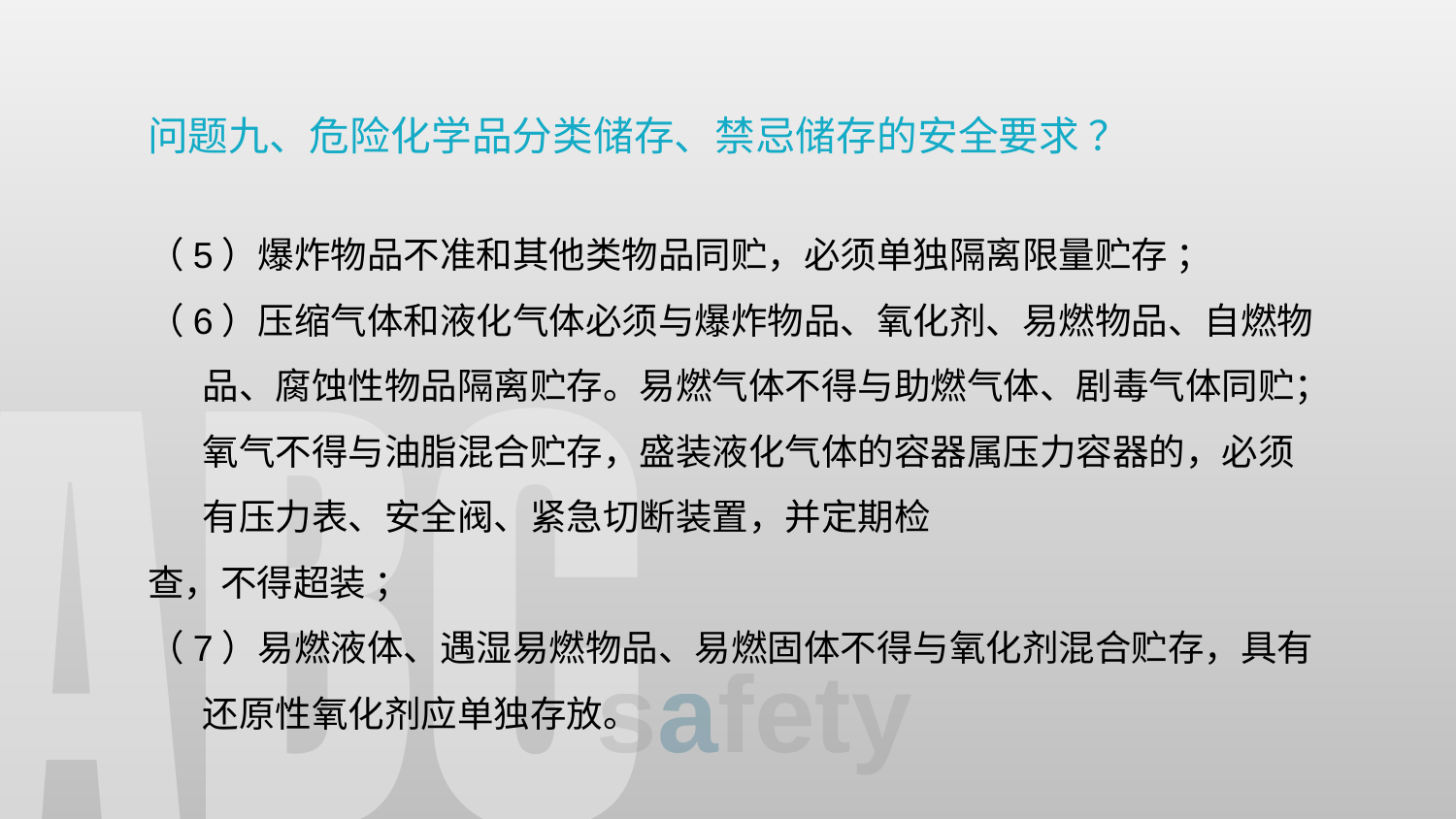

问题九、危险化学品分类储存、禁忌储存的安全要求 ？
（5）爆炸物品不准和其他类物品同贮，必须单独隔离限量贮存 ；
（6）压缩气体和液化气体必须与爆炸物品、氧化剂、易燃物品、自燃物品、腐蚀性物品隔离贮存。易燃气体不得与助燃气体、剧毒气体同贮；氧气不得与油脂混合贮存，盛装液化气体的容器属压力容器的，必须有压力表、安全阀、紧急切断装置，并定期检
查，不得超装 ；
（7）易燃液体、遇湿易燃物品、易燃固体不得与氧化剂混合贮存，具有还原性氧化剂应单独存放。